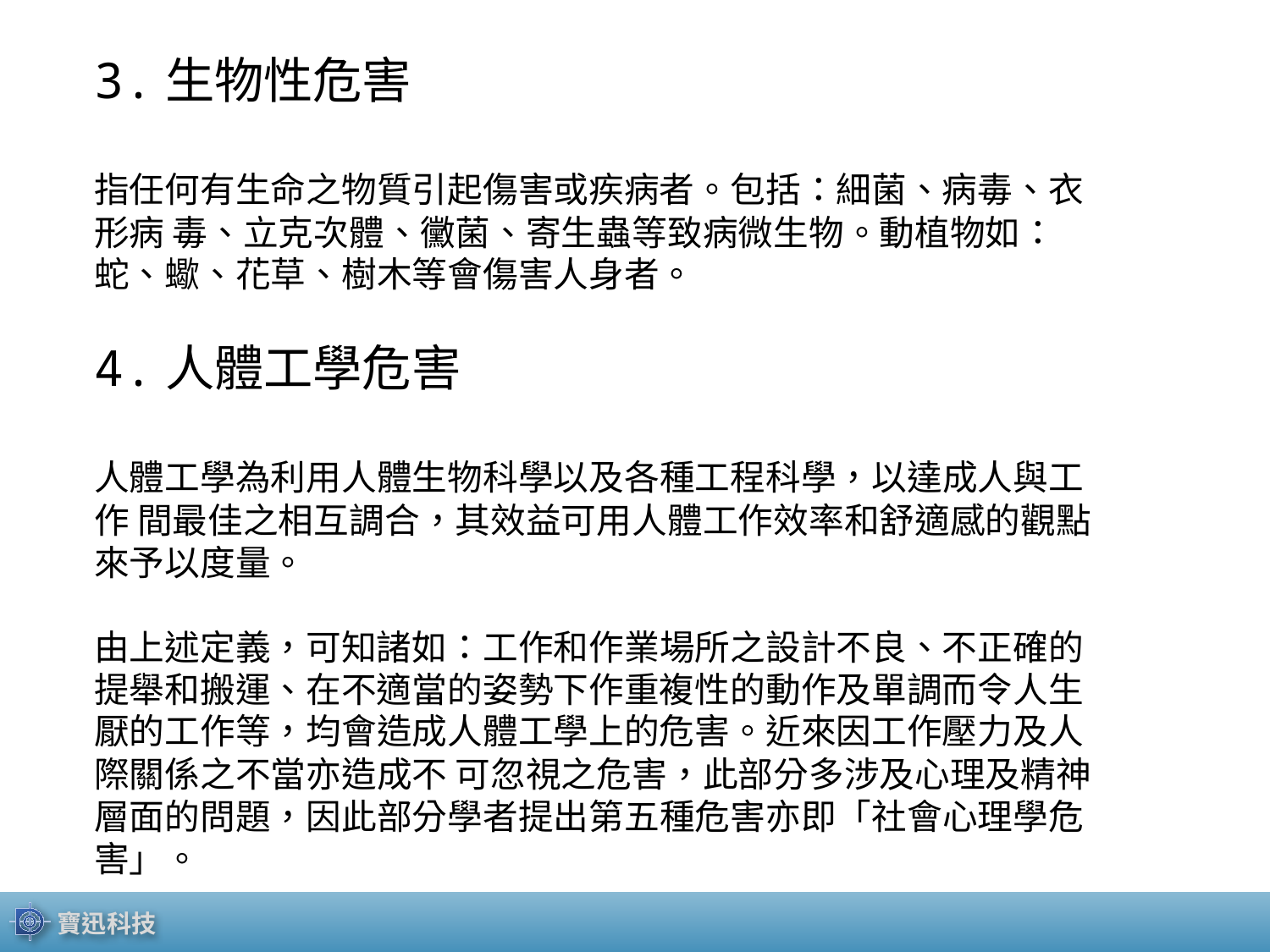

3.生物性危害

指任何有生命之物質引起傷害或疾病者。包括：細菌、病毒、衣形病 毒、立克次體、黴菌、寄生蟲等致病微生物。動植物如：蛇、蠍、花草、樹木等會傷害人身者。

4.人體工學危害

人體工學為利用人體生物科學以及各種工程科學，以達成人與工作 間最佳之相互調合，其效益可用人體工作效率和舒適感的觀點來予以度量。

由上述定義，可知諸如：工作和作業場所之設計不良、不正確的提舉和搬運、在不適當的姿勢下作重複性的動作及單調而令人生厭的工作等，均會造成人體工學上的危害。近來因工作壓力及人際關係之不當亦造成不 可忽視之危害，此部分多涉及心理及精神層面的問題，因此部分學者提出第五種危害亦即「社會心理學危害」。